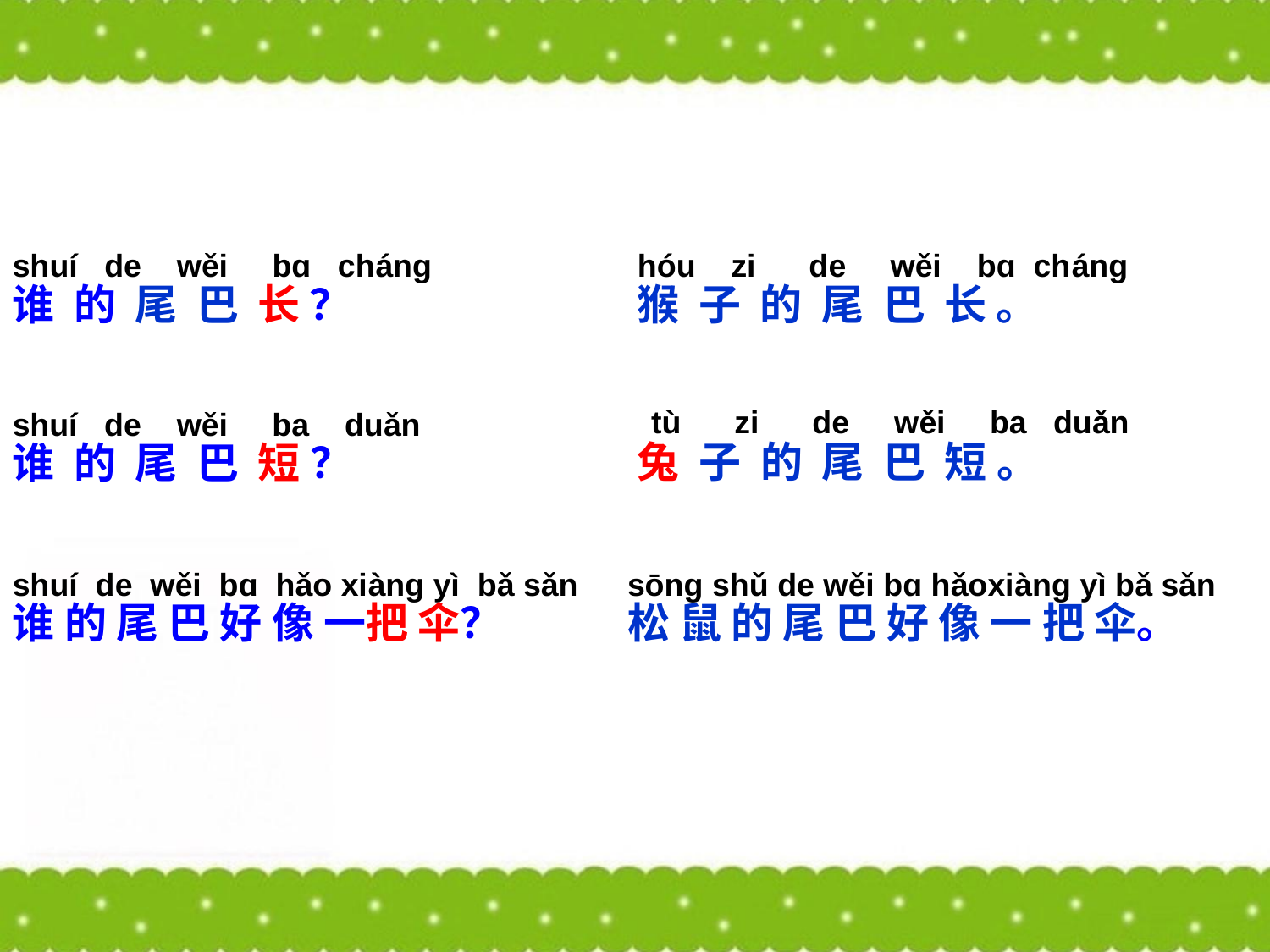

shuí   de    wěi     bɑ   cháng
谁  的  尾  巴  长 ？
hóu    zi      de     wěi    bɑ  cháng
猴  子  的  尾  巴  长 。
 tù      zi      de     wěi     ba   duǎn
兔  子  的  尾  巴  短 。
shuí   de    wěi     ba    duǎn
谁  的  尾  巴  短 ？
shuí  de  wěi  bɑ  hǎo xiàng yì  bǎ sǎn
谁 的 尾 巴 好 像 一把 伞？

sōng shǔ de wěi bɑ hǎoxiàng yì bǎ sǎn
松 鼠 的 尾 巴 好 像 一 把 伞。